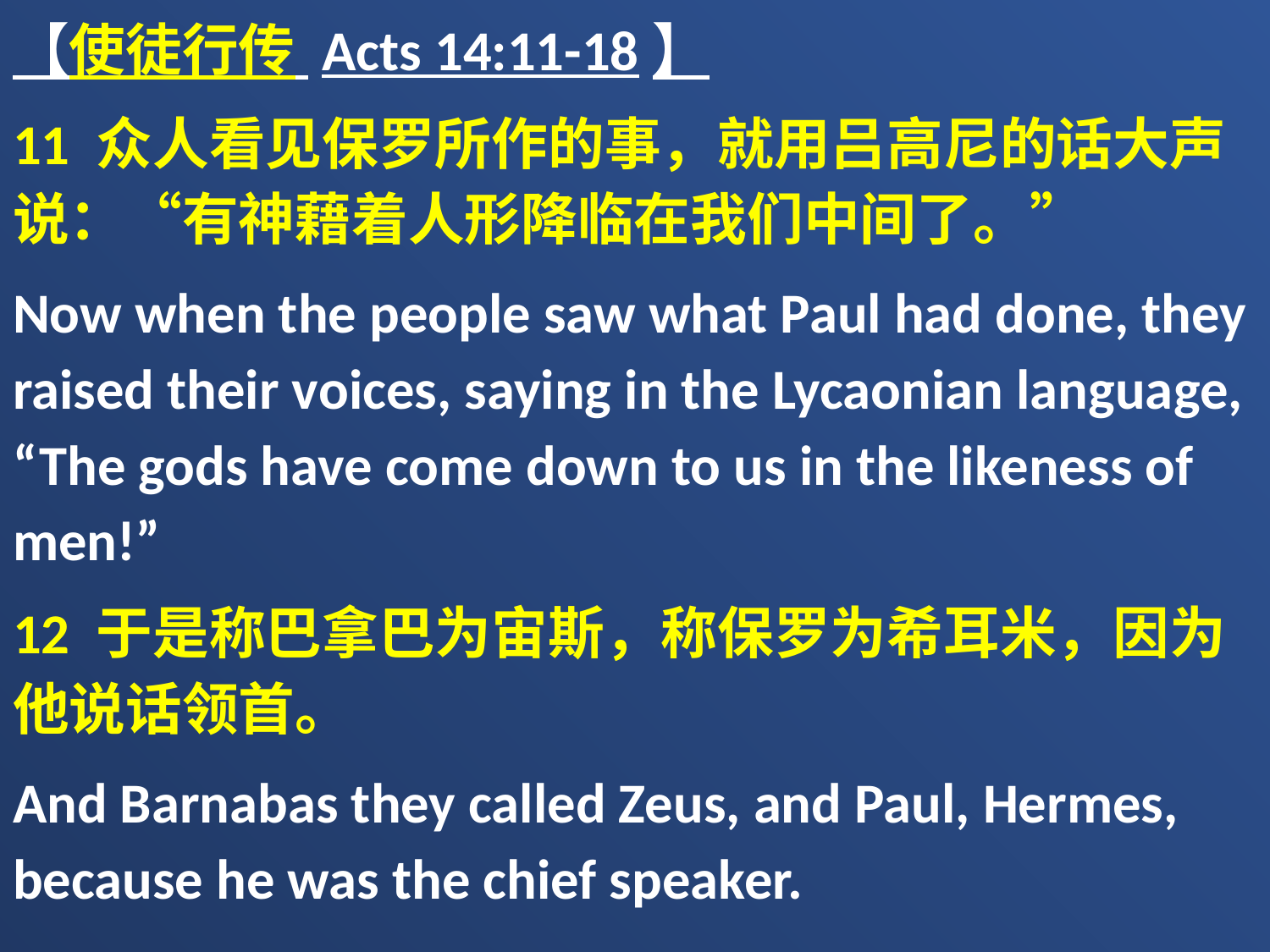

【使徒行传 Acts 14:11-18】
11 众人看见保罗所作的事，就用吕高尼的话大声说：“有神藉着人形降临在我们中间了。”
Now when the people saw what Paul had done, they raised their voices, saying in the Lycaonian language, “The gods have come down to us in the likeness of men!”
12 于是称巴拿巴为宙斯，称保罗为希耳米，因为他说话领首。
And Barnabas they called Zeus, and Paul, Hermes, because he was the chief speaker.